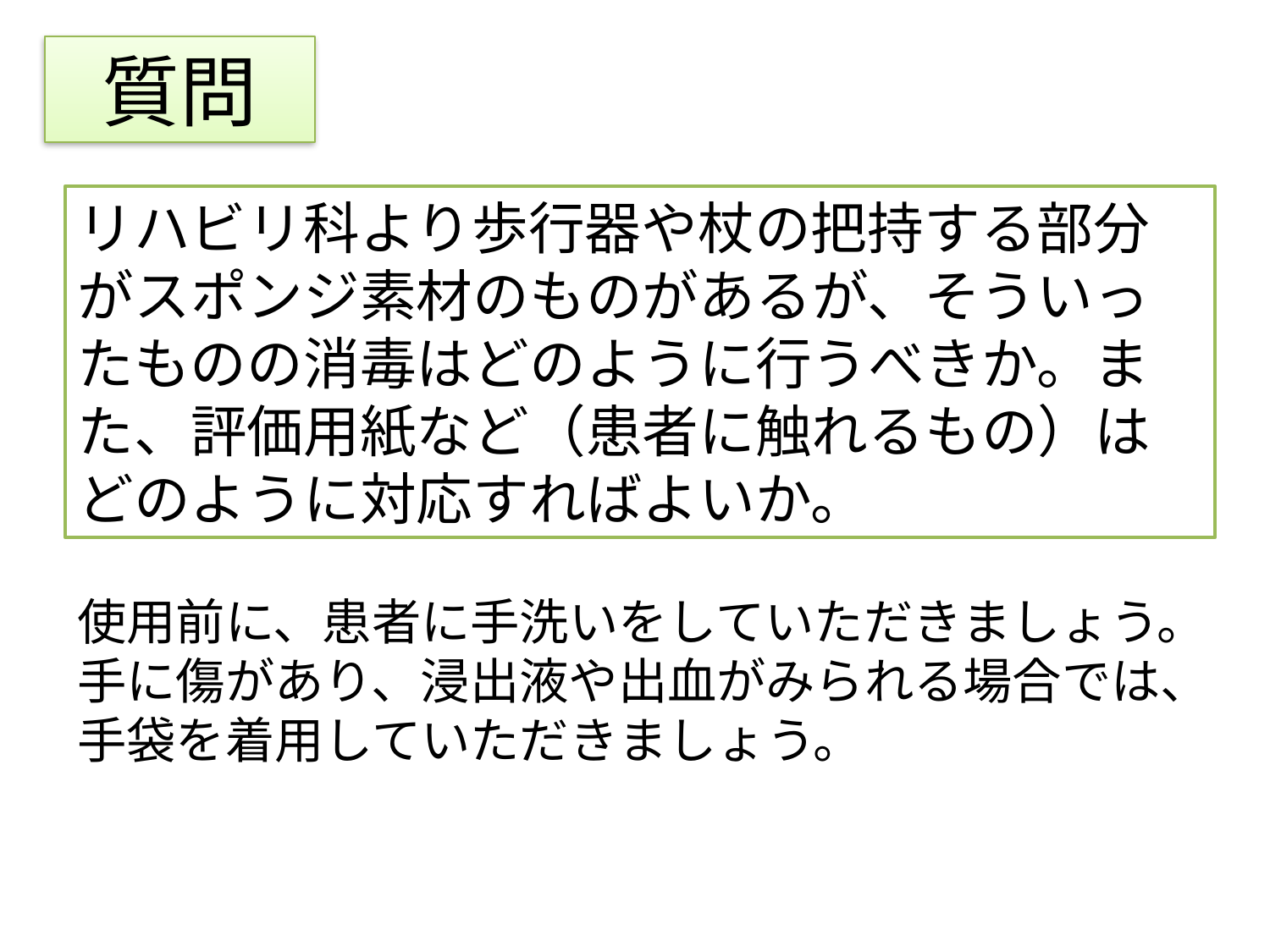

質問
リハビリ科より歩行器や杖の把持する部分がスポンジ素材のものがあるが、そういったものの消毒はどのように行うべきか。また、評価用紙など（患者に触れるもの）はどのように対応すればよいか。
使用前に、患者に手洗いをしていただきましょう。
手に傷があり、浸出液や出血がみられる場合では、手袋を着用していただきましょう。